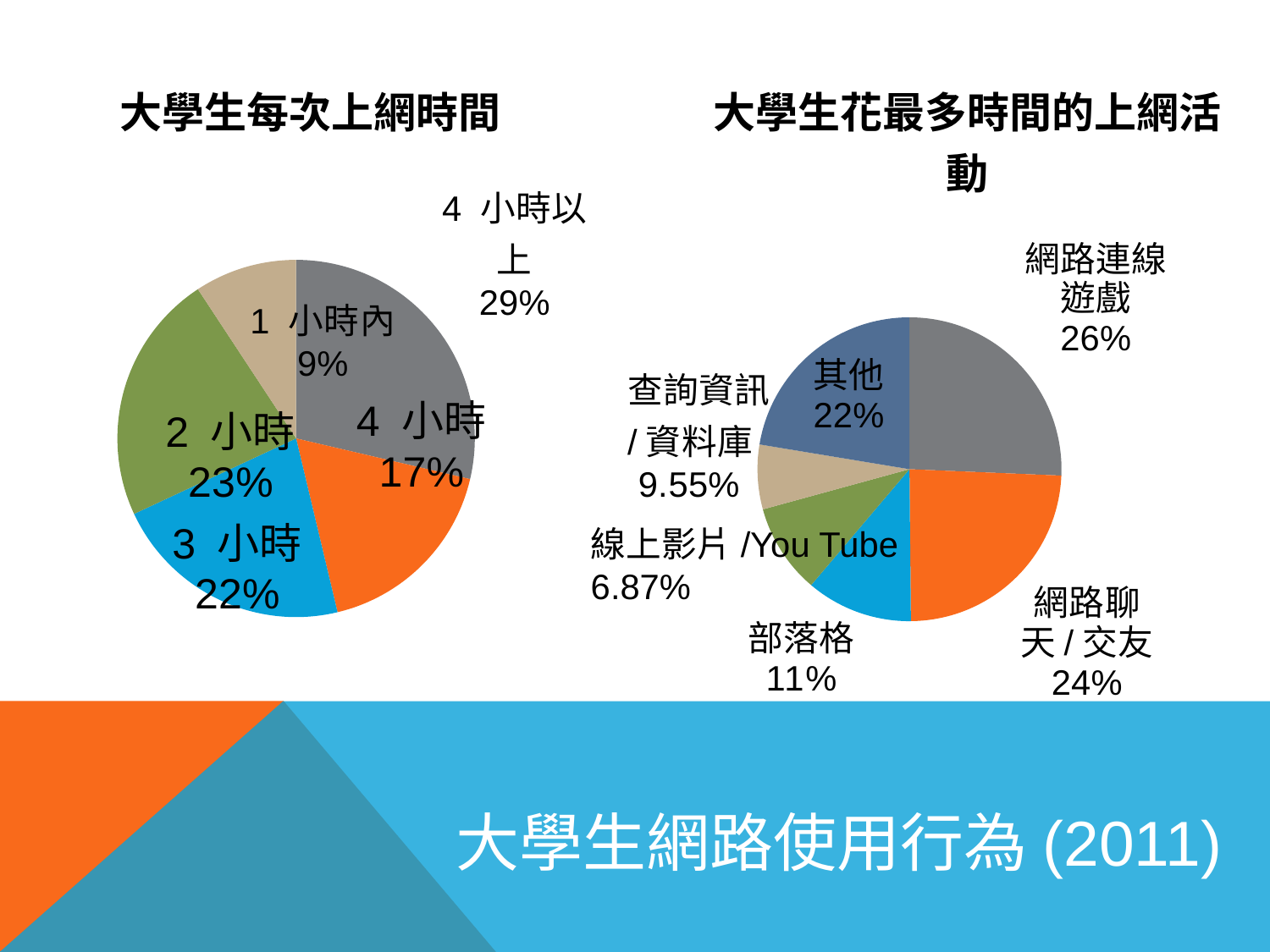

### Chart: 大學生每次上網時間

| Category | 銷售 |
|---|---|
| 4 小時以上 | 0.2866 |
| 4 小時 | 0.17620000000000005 |
| 3 小時 | 0.21790000000000007 |
| 2 小時 | 0.2269 |
| 1 小時內 | 0.0926 |

### Chart: 大學生花最多時間的上網活動

| Category | 大學生花最多時間的上網活動 |
|---|---|
| 網路連線遊戲 | 0.2567 |
| 網路聊天/交友 | 0.24180000000000001 |
| 部落格 | 0.1134 |
| 查詢資訊/資料庫 | 0.09550000000000003 |
| 線上影片/You Tube | 0.0687 |
| 其他 | 0.2239 |
線上影片/You Tube
6.87%
大學生網路使用行為(2011)